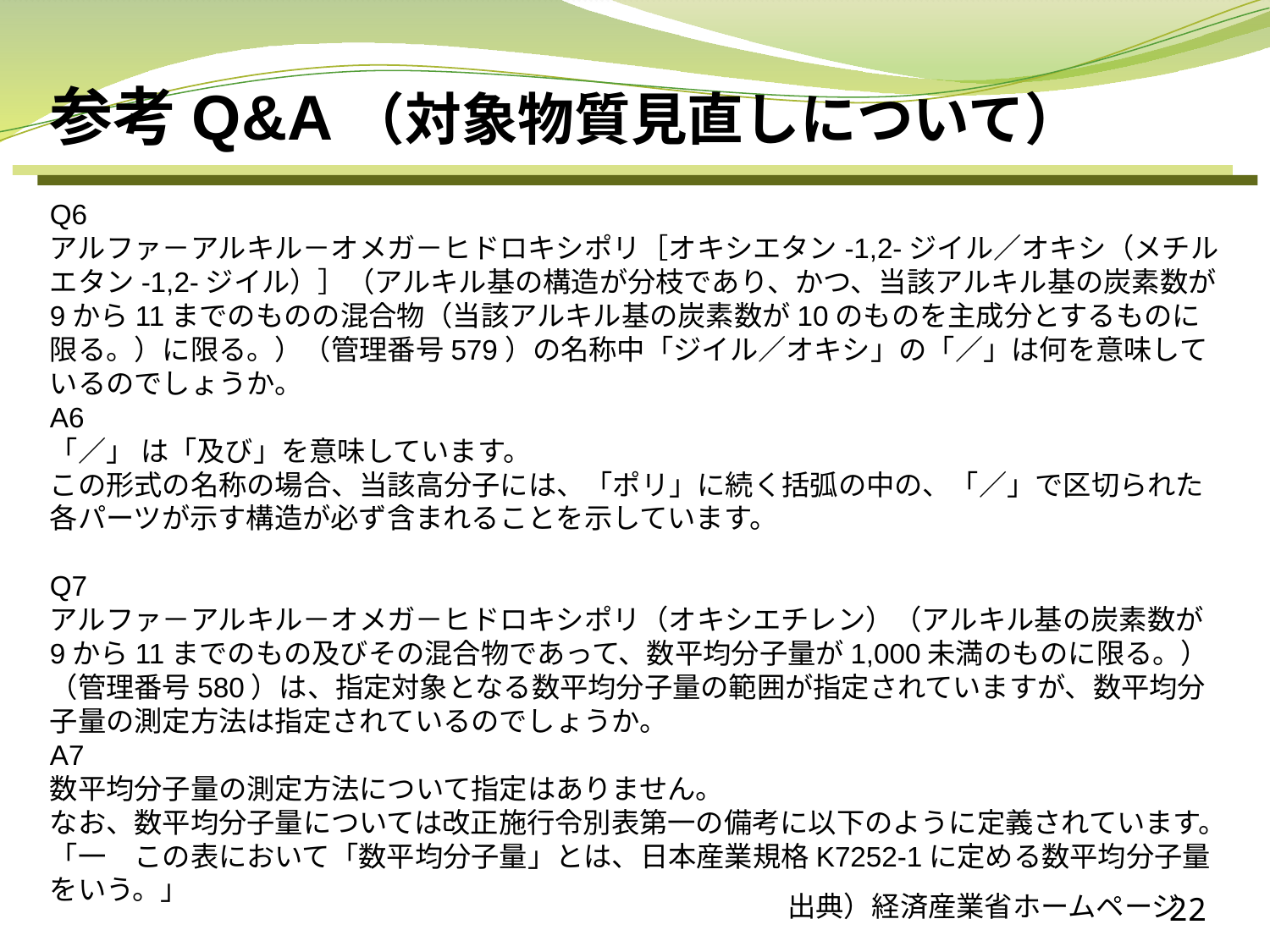

参考Q&A（対象物質見直しについて）

Q6
アルファ－アルキル－オメガ－ヒドロキシポリ［オキシエタン-1,2-ジイル／オキシ（メチルエタン-1,2-ジイル）］（アルキル基の構造が分枝であり、かつ、当該アルキル基の炭素数が9から11までのものの混合物（当該アルキル基の炭素数が10のものを主成分とするものに限る。）に限る。）（管理番号579）の名称中「ジイル／オキシ」の「／」は何を意味しているのでしょうか。
A6
「／」 は「及び」を意味しています。
この形式の名称の場合、当該高分子には、「ポリ」に続く括弧の中の、「／」で区切られた各パーツが示す構造が必ず含まれることを示しています。

Q7
アルファ－アルキル－オメガ－ヒドロキシポリ（オキシエチレン）（アルキル基の炭素数が9から11までのもの及びその混合物であって、数平均分子量が1,000未満のものに限る。）（管理番号580）は、指定対象となる数平均分子量の範囲が指定されていますが、数平均分子量の測定方法は指定されているのでしょうか。
A7
数平均分子量の測定方法について指定はありません。
なお、数平均分子量については改正施行令別表第一の備考に以下のように定義されています。
「一　この表において「数平均分子量」とは、日本産業規格K7252-1に定める数平均分子量をいう。」
22
出典）経済産業省ホームページ